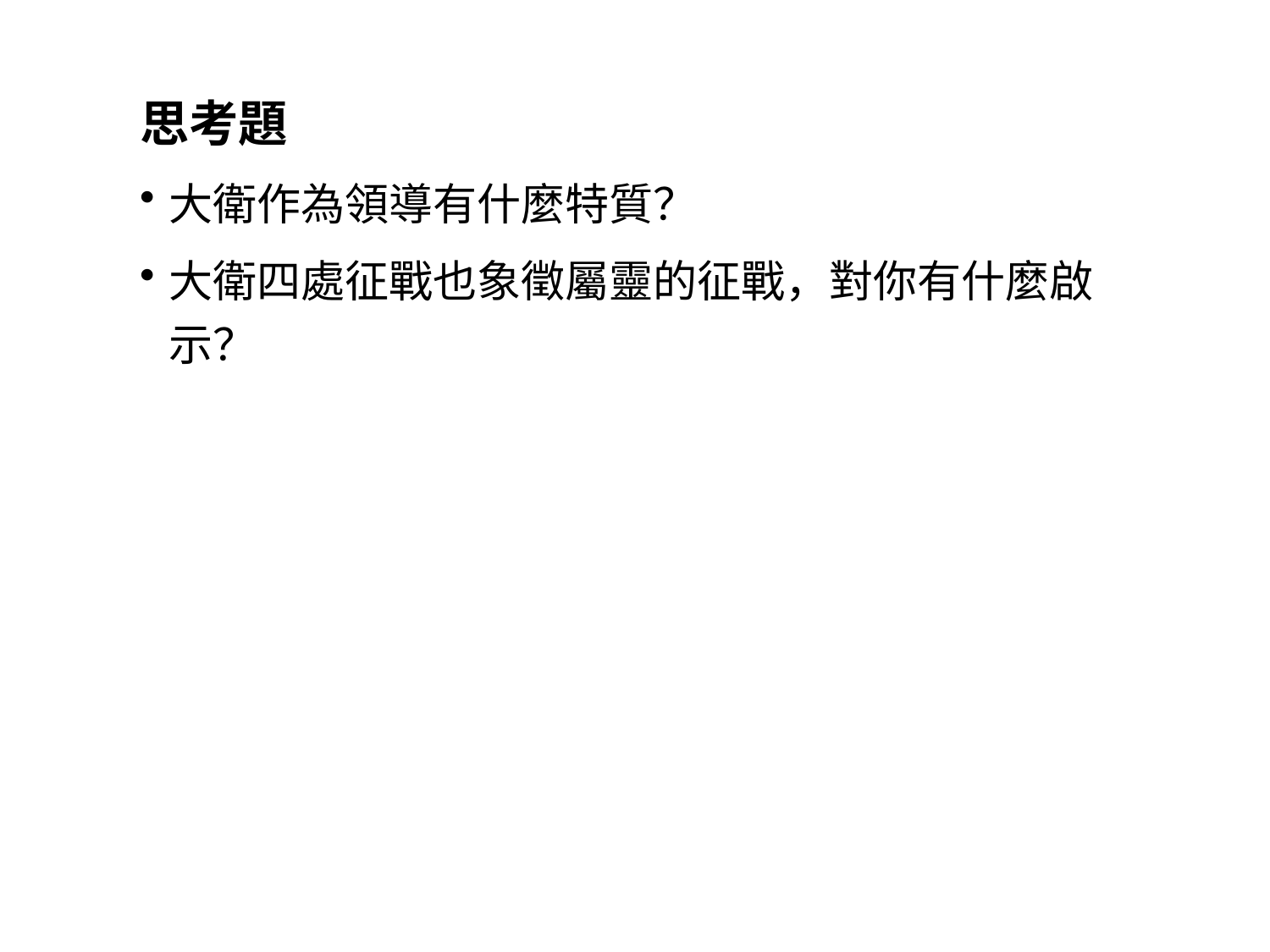

思考題
大衛作為領導有什麼特質？
大衛四處征戰也象徵屬靈的征戰，對你有什麼啟示？